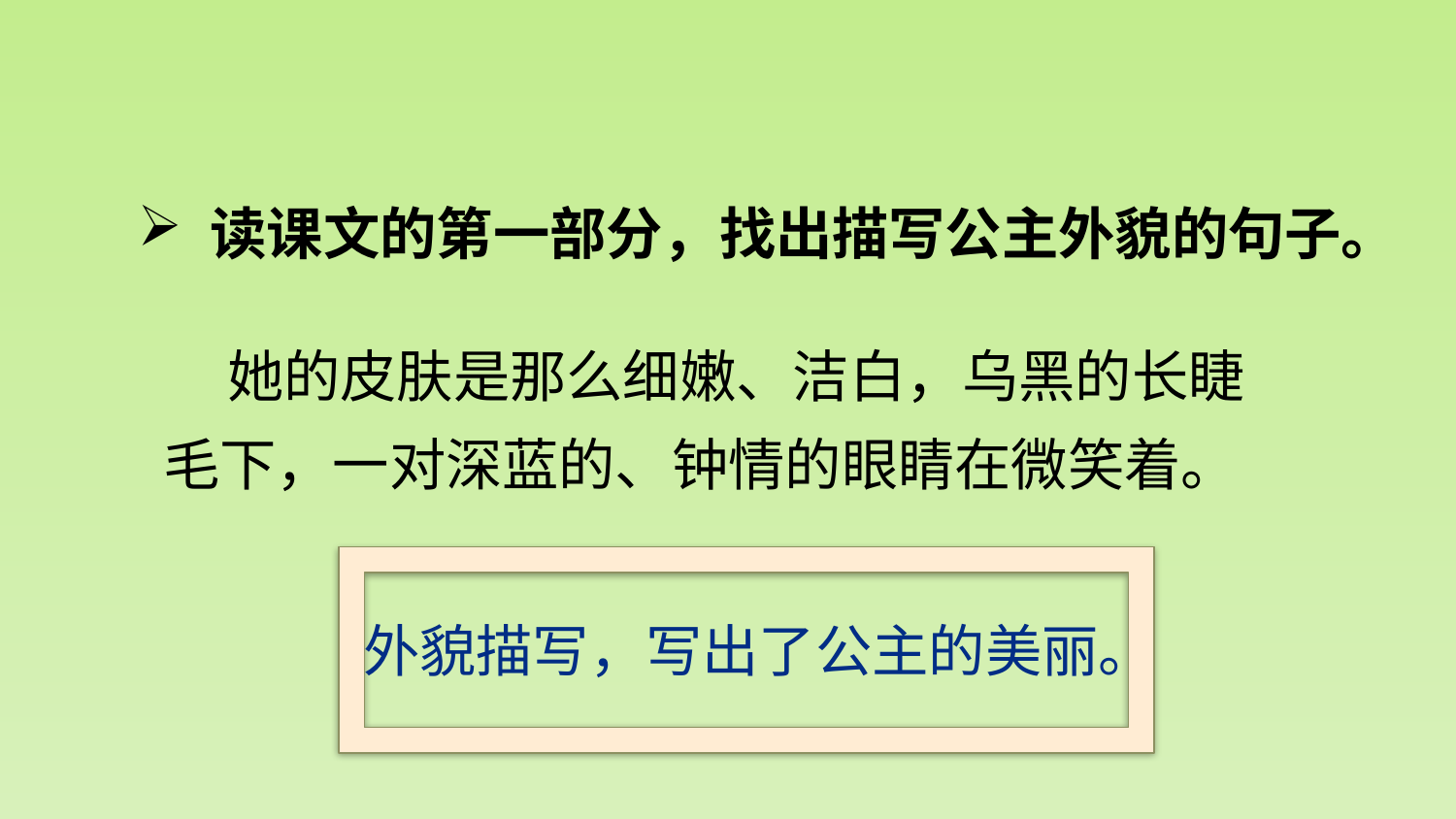

读课文的第一部分，找出描写公主外貌的句子。
    她的皮肤是那么细嫩、洁白，乌黑的长睫毛下，一对深蓝的、钟情的眼睛在微笑着。

外貌描写，写出了公主的美丽。